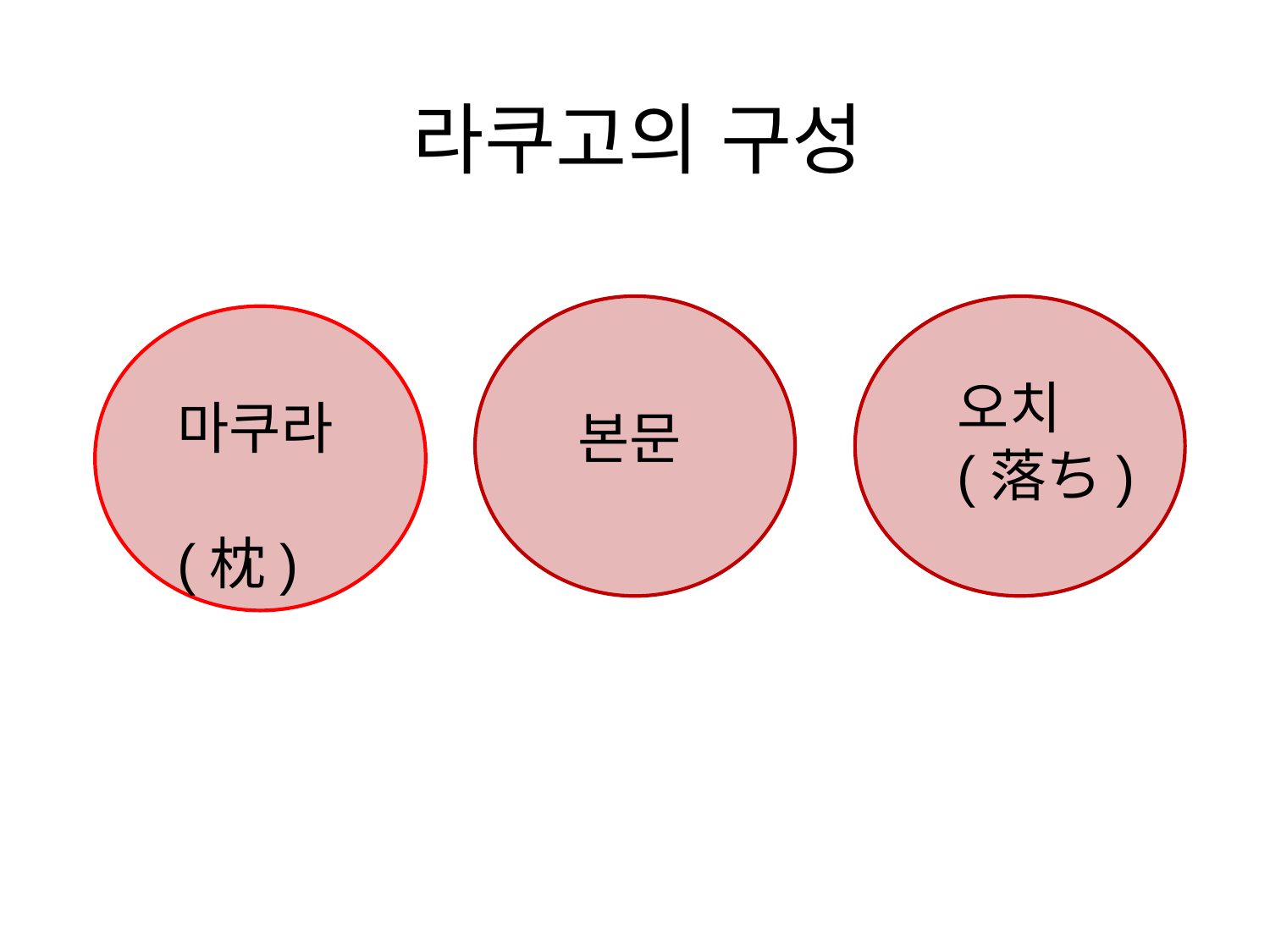

# 라쿠고의 구성

오치
(落ち)
마쿠라             (枕)
본문